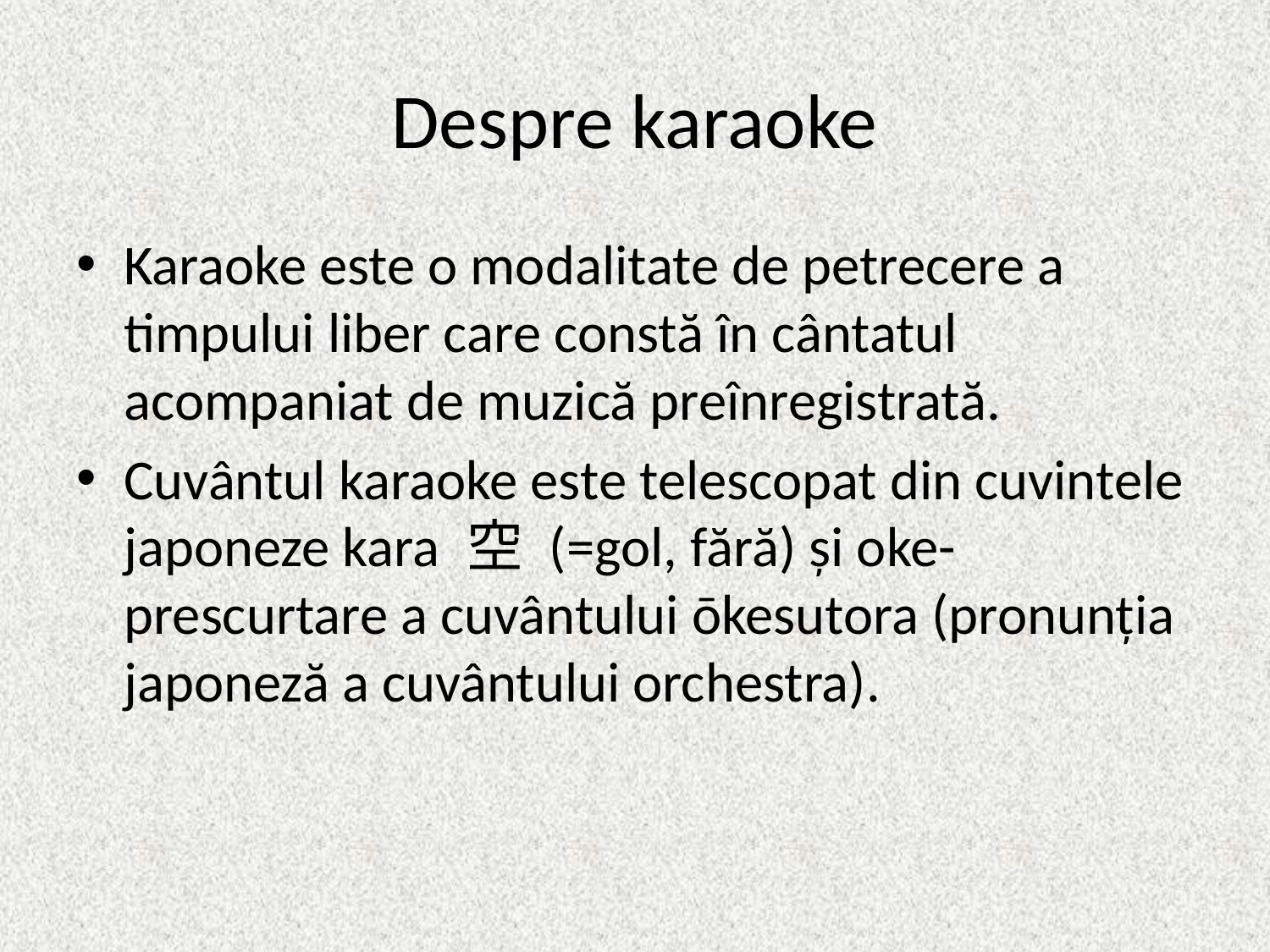

# Despre karaoke
Karaoke este o modalitate de petrecere a timpului liber care constă în cântatul acompaniat de muzică preînregistrată.
Cuvântul karaoke este telescopat din cuvintele japoneze kara 空 (=gol, fără) și oke- prescurtare a cuvântului ōkesutora (pronunția japoneză a cuvântului orchestra).